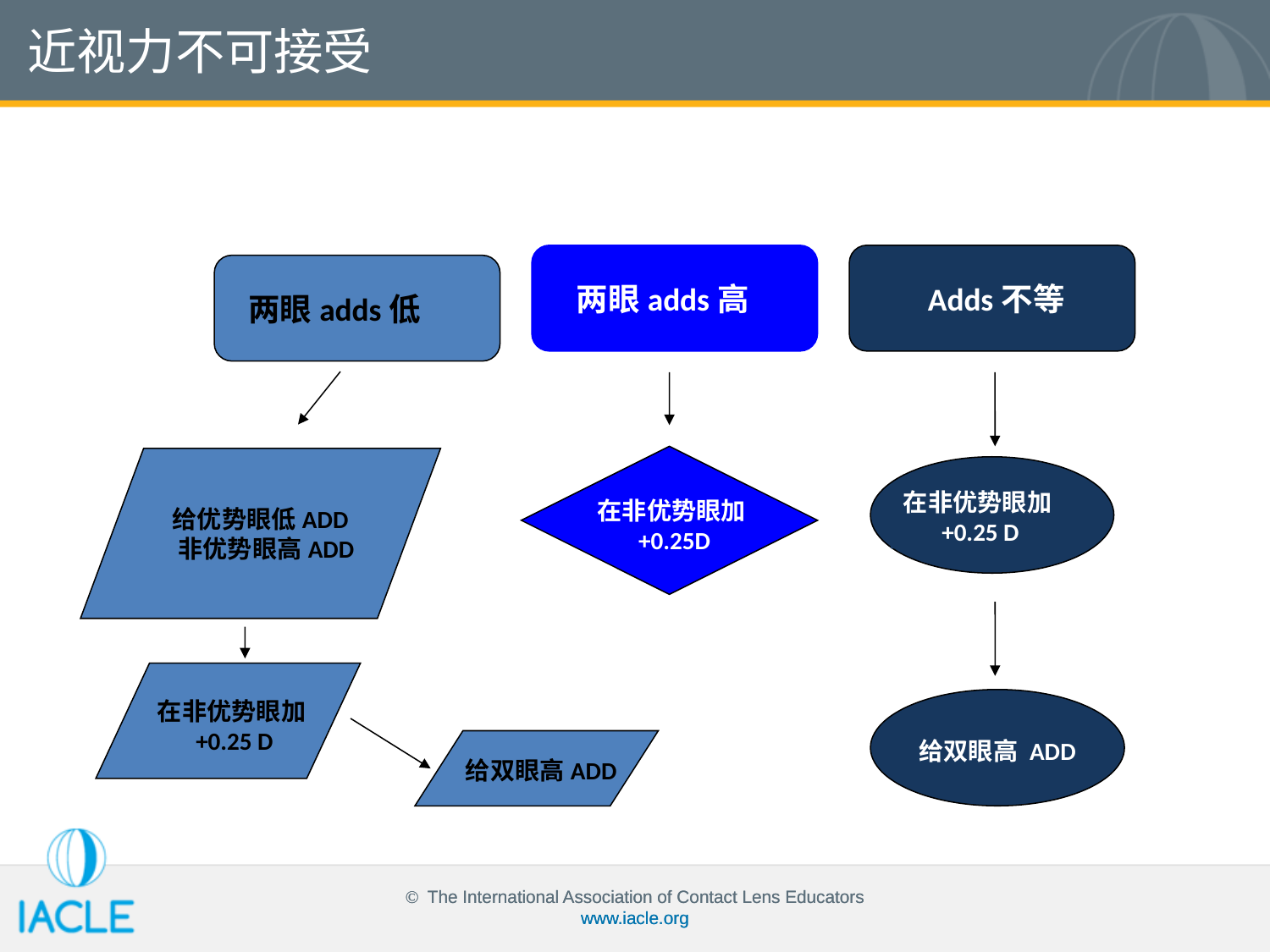

近视力不可接受

两眼adds高
Adds不等
两眼adds低

给优势眼低ADD
 非优势眼高ADD
在非优势眼加
+0.25 D
在非优势眼加
 +0.25D

在非优势眼加
 +0.25 D

给双眼高 ADD

给双眼高ADD